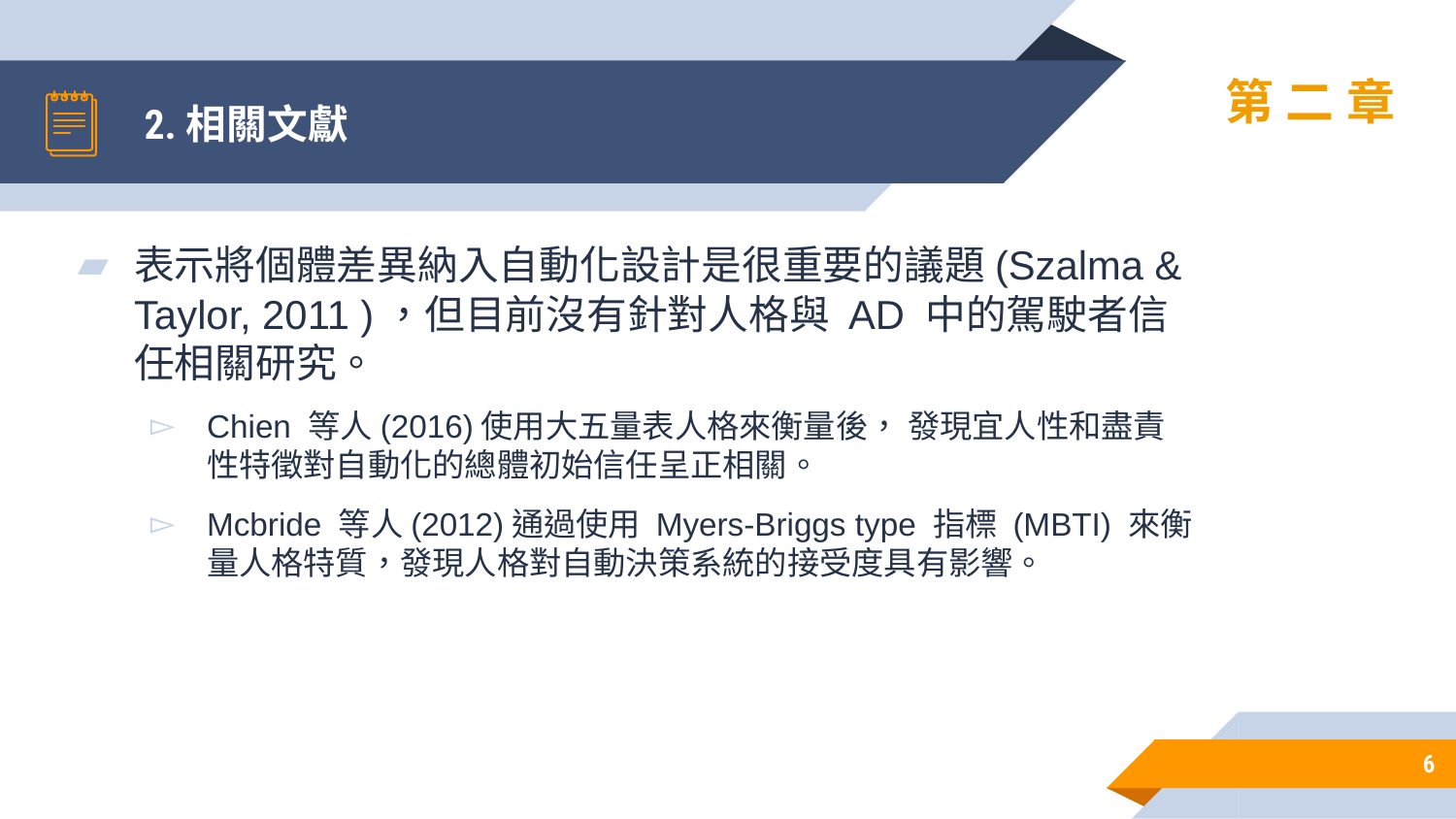

# 2.相關文獻
第二章

表示將個體差異納入自動化設計是很重要的議題(Szalma & Taylor, 2011 )，但目前沒有針對人格與 AD 中的駕駛者信任相關研究。
Chien 等人(2016)使用大五量表人格來衡量後， 發現宜人性和盡責性特徵對自動化的總體初始信任呈正相關。
Mcbride 等人(2012)通過使用 Myers-Briggs type 指標 (MBTI) 來衡量人格特質，發現人格對自動決策系統的接受度具有影響。

6